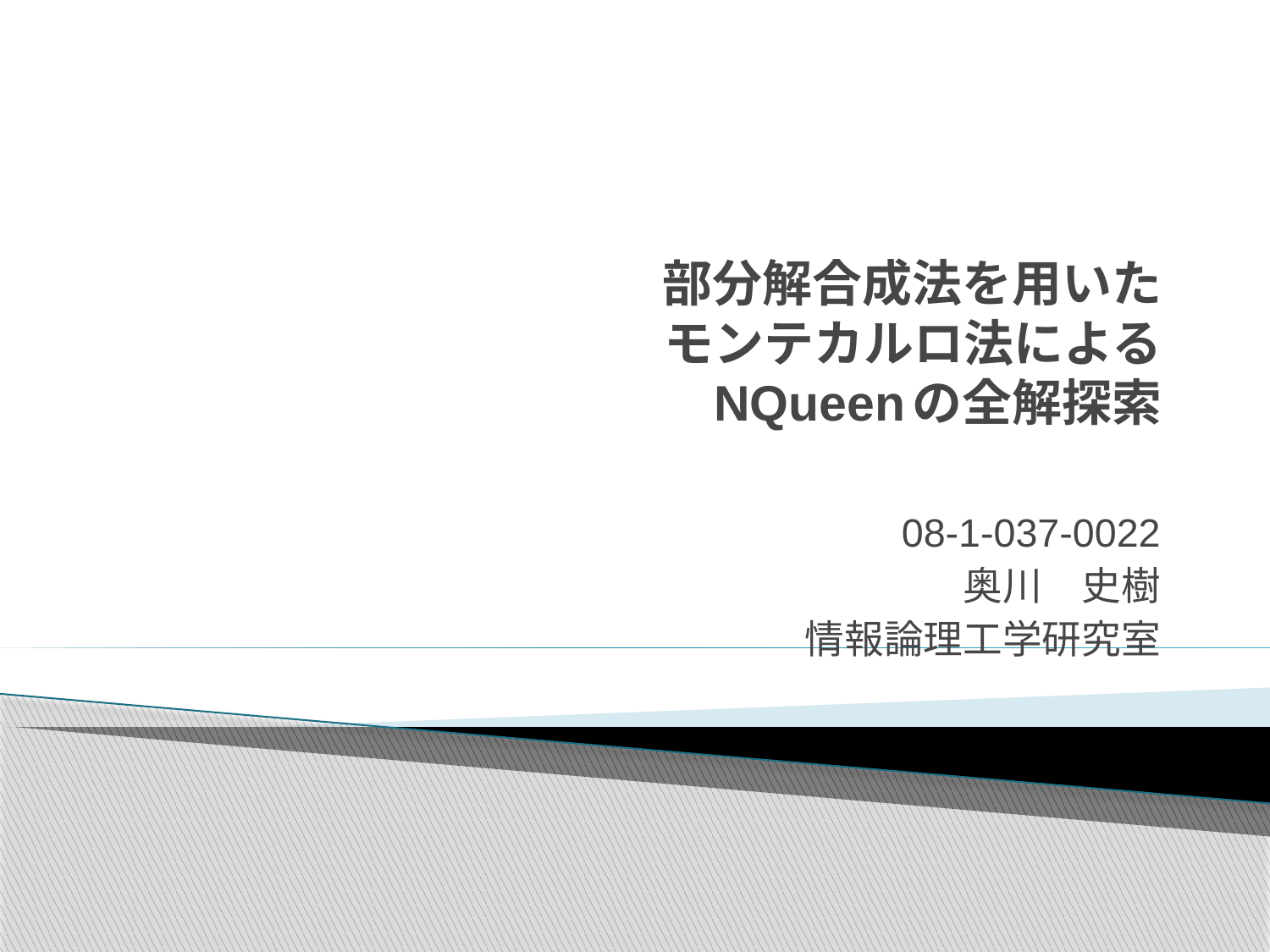

# 部分解合成法を用いた モンテカルロ法による NQueenの全解探索
08-1-037-0022
奥川　史樹
情報論理工学研究室